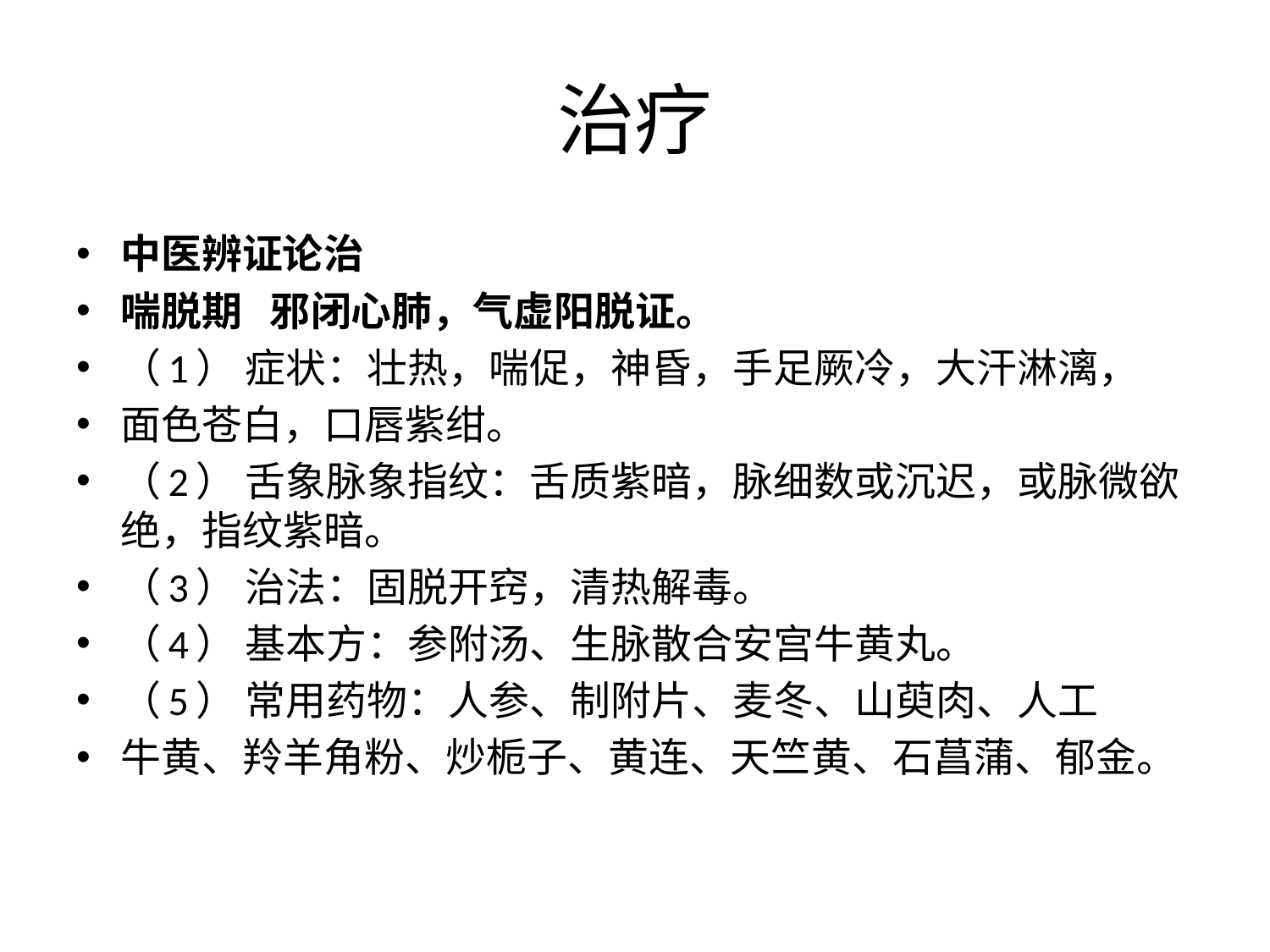

# 治疗
中医辨证论治
喘脱期   邪闭心肺，气虚阳脱证。
（1） 症状：壮热，喘促，神昏，手足厥冷，大汗淋漓，
面色苍白，口唇紫绀。
（2） 舌象脉象指纹：舌质紫暗，脉细数或沉迟，或脉微欲绝，指纹紫暗。
（3） 治法：固脱开窍，清热解毒。
（4） 基本方：参附汤、生脉散合安宫牛黄丸。
（5） 常用药物：人参、制附片、麦冬、山萸肉、人工
牛黄、羚羊角粉、炒栀子、黄连、天竺黄、石菖蒲、郁金。